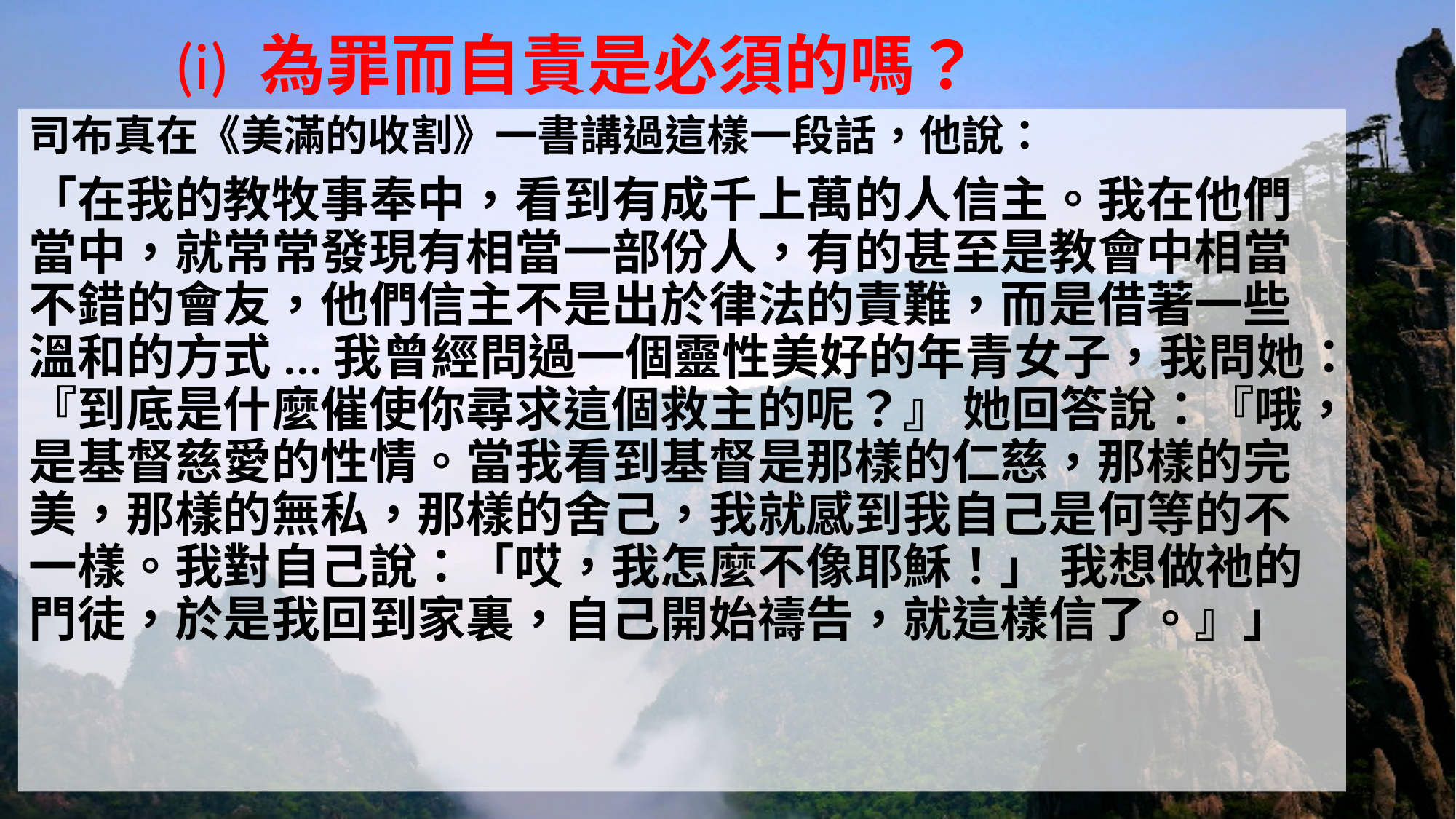

# (i) 為罪而自責是必須的嗎？
司布真在《美滿的收割》一書講過這樣一段話，他說：
「在我的教牧事奉中，看到有成千上萬的人信主。我在他們當中，就常常發現有相當一部份人，有的甚至是教會中相當不錯的會友，他們信主不是出於律法的責難，而是借著一些溫和的方式...我曾經問過一個靈性美好的年青女子，我問她：『到底是什麼催使你尋求這個救主的呢？』 她回答說：『哦，是基督慈愛的性情。當我看到基督是那樣的仁慈，那樣的完美，那樣的無私，那樣的舍己，我就感到我自己是何等的不一樣。我對自己說：「哎，我怎麼不像耶穌！」 我想做祂的門徒，於是我回到家裏，自己開始禱告，就這樣信了。』」